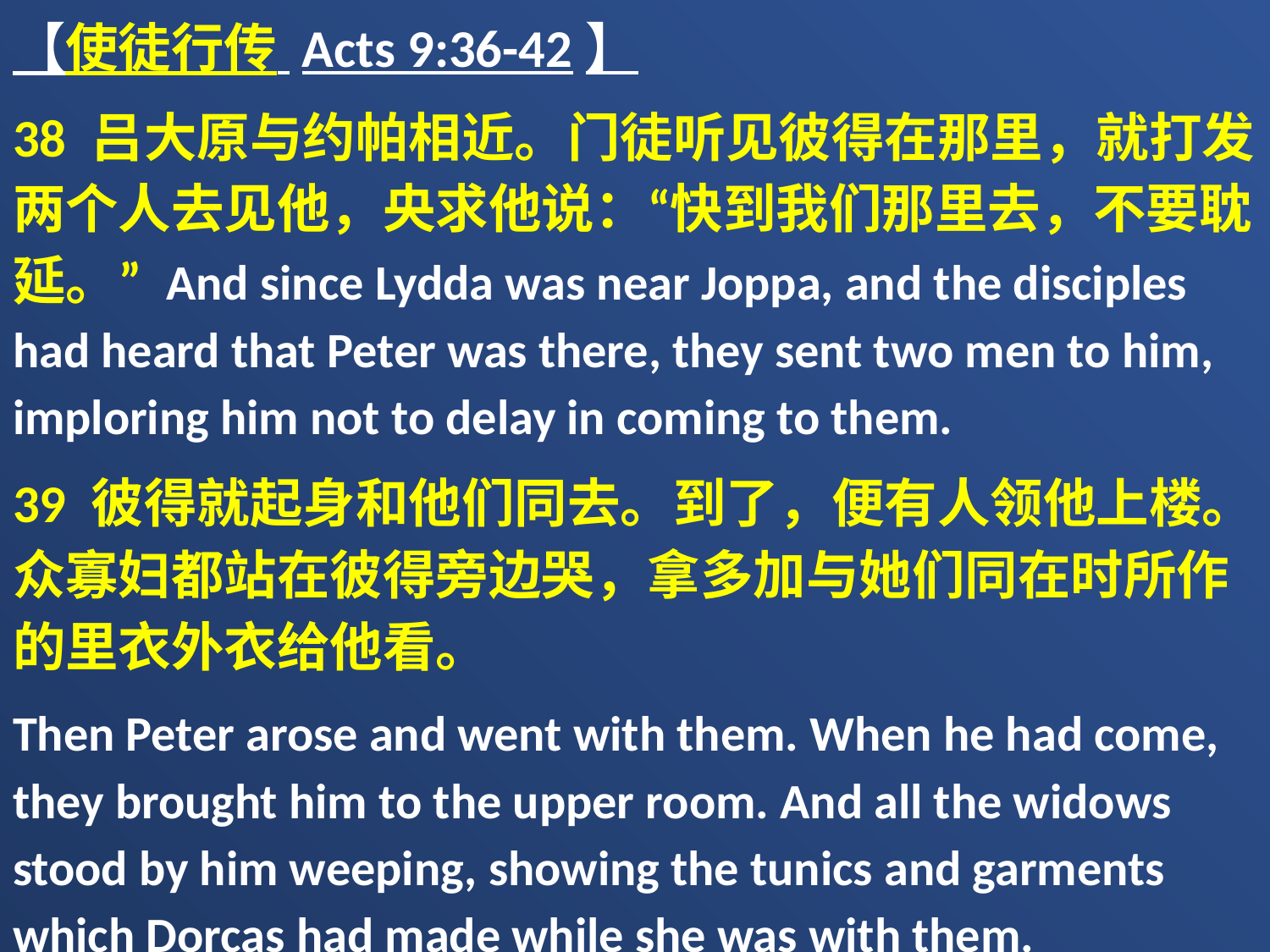

【使徒行传 Acts 9:36-42】
38 吕大原与约帕相近。门徒听见彼得在那里，就打发两个人去见他，央求他说：“快到我们那里去，不要耽延。” And since Lydda was near Joppa, and the disciples had heard that Peter was there, they sent two men to him, imploring him not to delay in coming to them.
39 彼得就起身和他们同去。到了，便有人领他上楼。众寡妇都站在彼得旁边哭，拿多加与她们同在时所作的里衣外衣给他看。
Then Peter arose and went with them. When he had come, they brought him to the upper room. And all the widows stood by him weeping, showing the tunics and garments which Dorcas had made while she was with them.